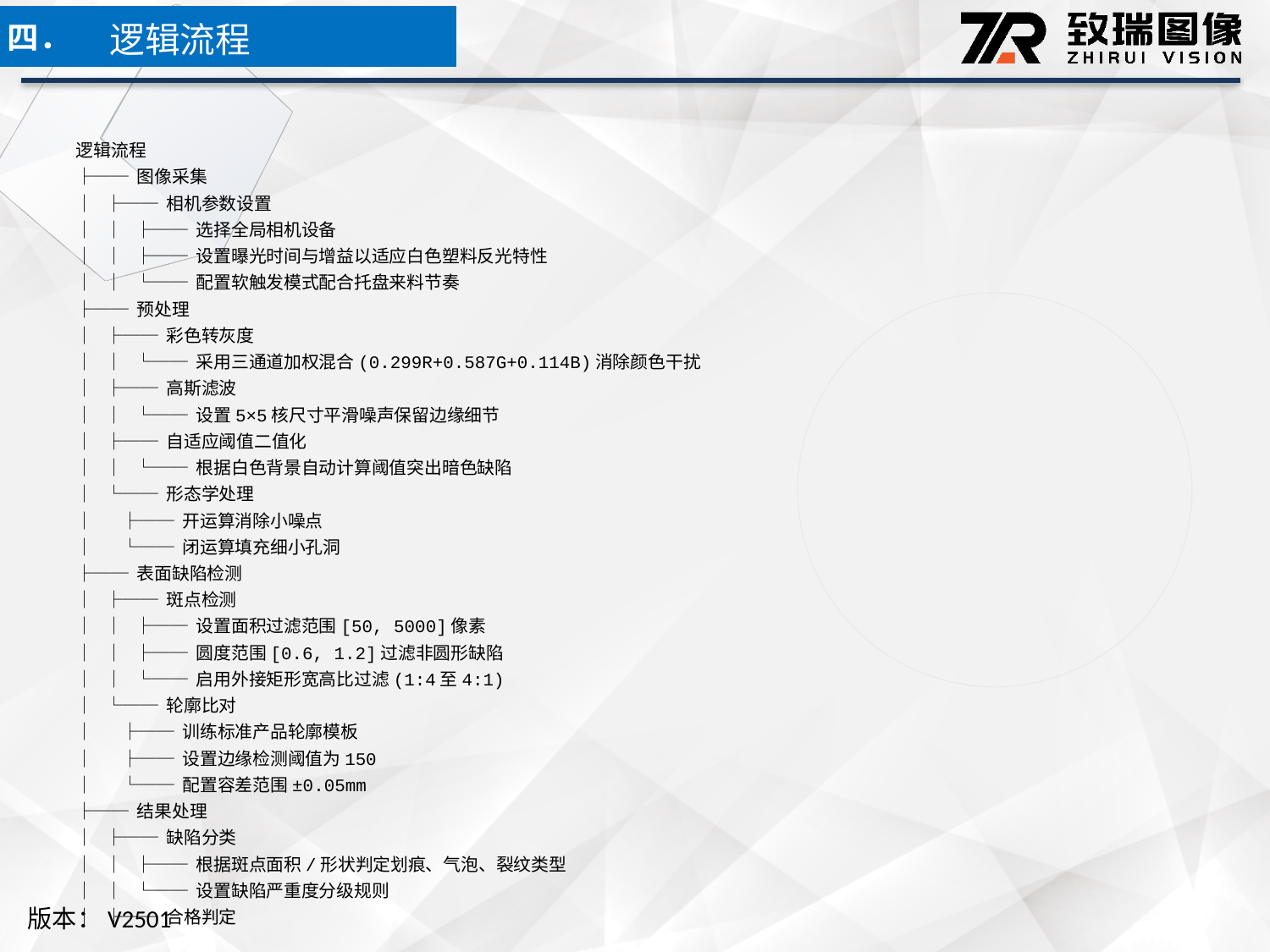

逻辑流程
四．

逻辑流程
├── 图像采集
│   ├── 相机参数设置
│   │   ├── 选择全局相机设备
│   │   ├── 设置曝光时间与增益以适应白色塑料反光特性
│   │   └── 配置软触发模式配合托盘来料节奏
├── 预处理
│   ├── 彩色转灰度
│   │   └── 采用三通道加权混合(0.299R+0.587G+0.114B)消除颜色干扰
│   ├── 高斯滤波
│   │   └── 设置5×5核尺寸平滑噪声保留边缘细节
│   ├── 自适应阈值二值化
│   │   └── 根据白色背景自动计算阈值突出暗色缺陷
│   └── 形态学处理
│       ├── 开运算消除小噪点
│       └── 闭运算填充细小孔洞
├── 表面缺陷检测
│   ├── 斑点检测
│   │   ├── 设置面积过滤范围[50, 5000]像素
│   │   ├── 圆度范围[0.6, 1.2]过滤非圆形缺陷
│   │   └── 启用外接矩形宽高比过滤(1:4至4:1)
│   └── 轮廓比对
│       ├── 训练标准产品轮廓模板
│       ├── 设置边缘检测阈值为150
│       └── 配置容差范围±0.05mm
├── 结果处理
│   ├── 缺陷分类
│   │   ├── 根据斑点面积/形状判定划痕、气泡、裂纹类型
│   │   └── 设置缺陷严重度分级规则
│   ├── 合格判定